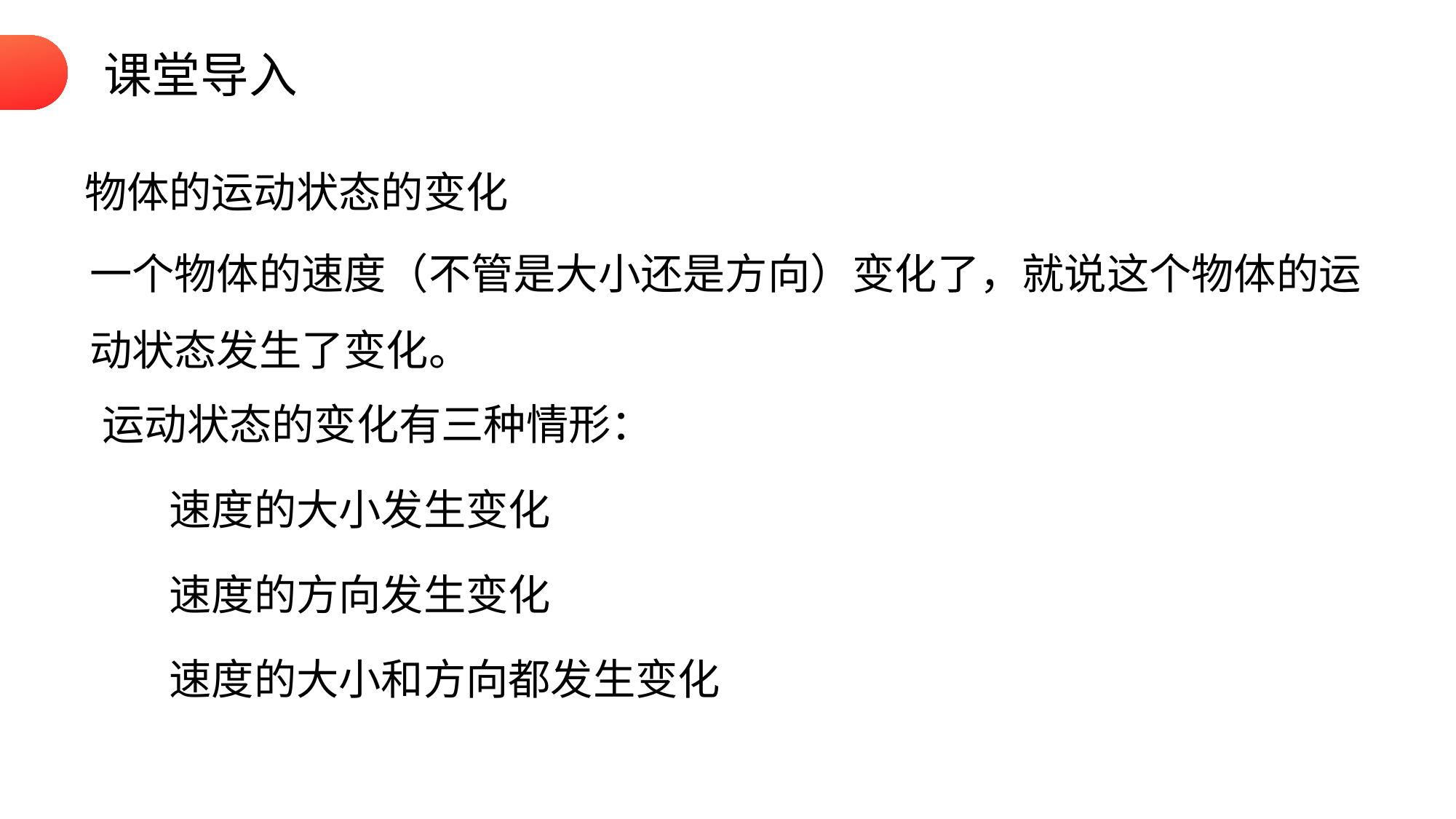

课堂导入
物体的运动状态的变化
一个物体的速度（不管是大小还是方向）变化了，就说这个物体的运动状态发生了变化。
运动状态的变化有三种情形：
      速度的大小发生变化
      速度的方向发生变化
      速度的大小和方向都发生变化